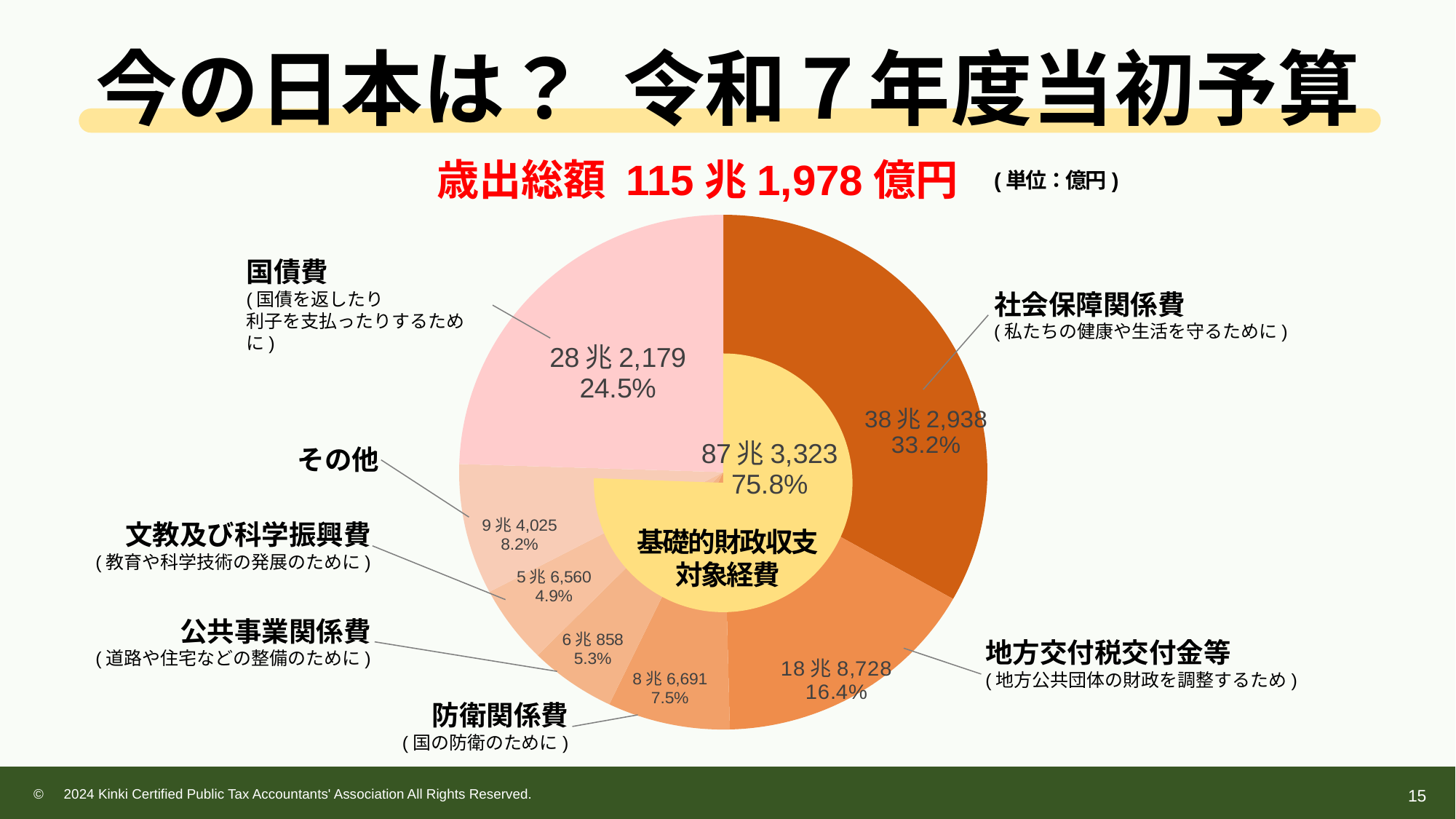

今の日本は？　令和７年度当初予算

歳出総額 115兆1,978億円
(単位：億円)

### Chart

| Category | 歳出(外側) |
|---|---|
| 38兆2,938 | 0.332 |
| 18兆8,728 | 0.164 |
| 8兆6,691 | 0.075 |
| 6兆858 | 0.053 |
| 5兆6,560 | 0.049 |
| 9兆4,025 | 0.082 |
| 28兆2,179 | 0.245 |
国債費
(国債を返したり
利子を支払ったりするために)
社会保障関係費
(私たちの健康や生活を守るために)

### Chart

| Category | 歳出(内側) |
|---|---|
| 87兆3,323 | 0.758 |
| 28兆2,179 | 0.245 |
 その他

 文教及び科学振興費
(教育や科学技術の発展のために)
基礎的財政収支
対象経費
 公共事業関係費
(道路や住宅などの整備のために)
地方交付税交付金等
(地方公共団体の財政を調整するため)

防衛関係費
(国の防衛のために)

©　2024 Kinki Certified Public Tax Accountants' Association All Rights Reserved.
15